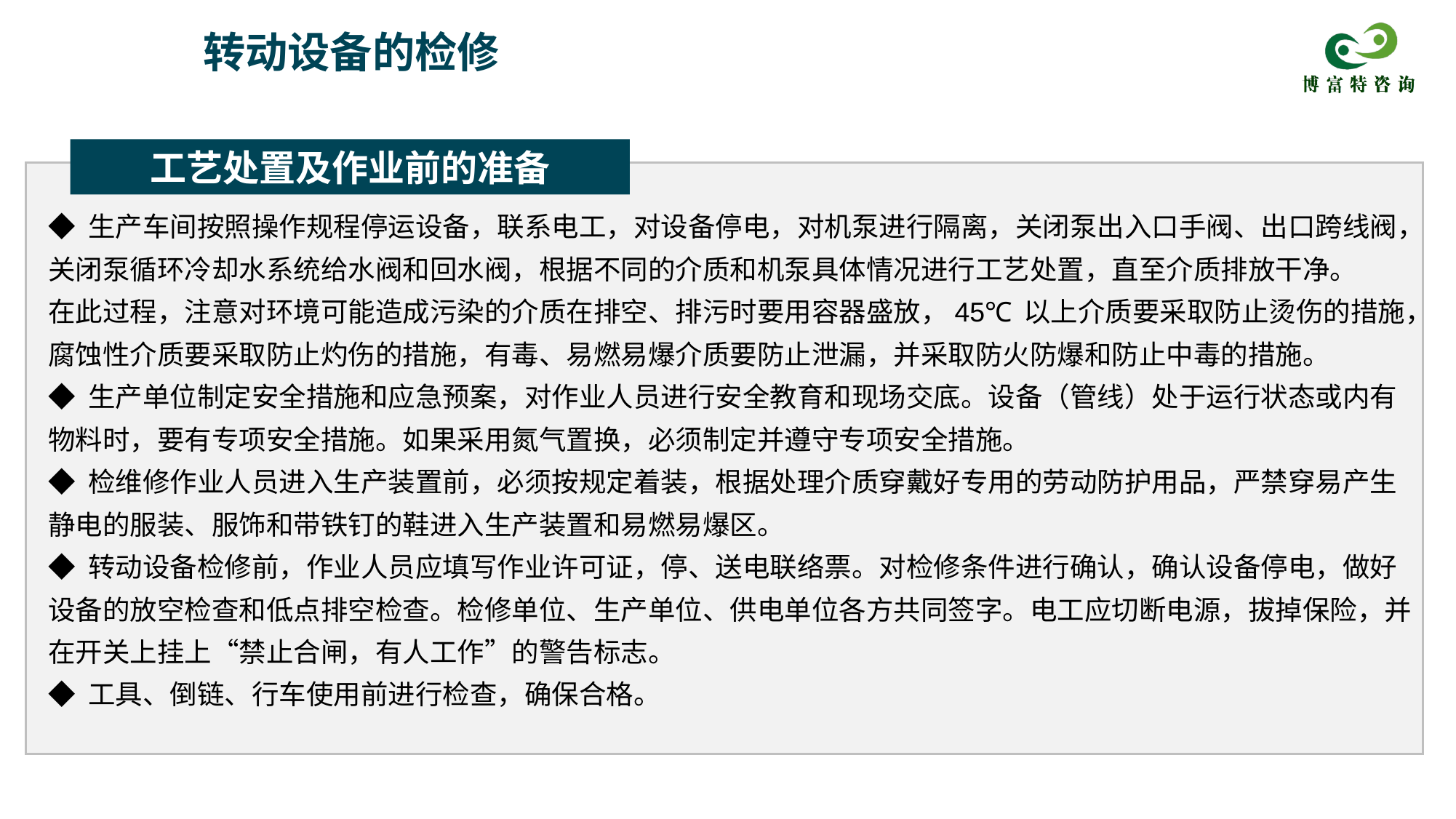

转动设备的检修
工艺处置及作业前的准备

◆ 生产车间按照操作规程停运设备，联系电工，对设备停电，对机泵进行隔离，关闭泵出入口手阀、出口跨线阀，关闭泵循环冷却水系统给水阀和回水阀，根据不同的介质和机泵具体情况进行工艺处置，直至介质排放干净。
在此过程，注意对环境可能造成污染的介质在排空、排污时要用容器盛放，45℃以上介质要采取防止烫伤的措施，腐蚀性介质要采取防止灼伤的措施，有毒、易燃易爆介质要防止泄漏，并采取防火防爆和防止中毒的措施。
◆ 生产单位制定安全措施和应急预案，对作业人员进行安全教育和现场交底。设备（管线）处于运行状态或内有物料时，要有专项安全措施。如果采用氮气置换，必须制定并遵守专项安全措施。
◆ 检维修作业人员进入生产装置前，必须按规定着装，根据处理介质穿戴好专用的劳动防护用品，严禁穿易产生静电的服装、服饰和带铁钉的鞋进入生产装置和易燃易爆区。
◆ 转动设备检修前，作业人员应填写作业许可证，停、送电联络票。对检修条件进行确认，确认设备停电，做好设备的放空检查和低点排空检查。检修单位、生产单位、供电单位各方共同签字。电工应切断电源，拔掉保险，并在开关上挂上“禁止合闸，有人工作”的警告标志。
◆ 工具、倒链、行车使用前进行检查，确保合格。